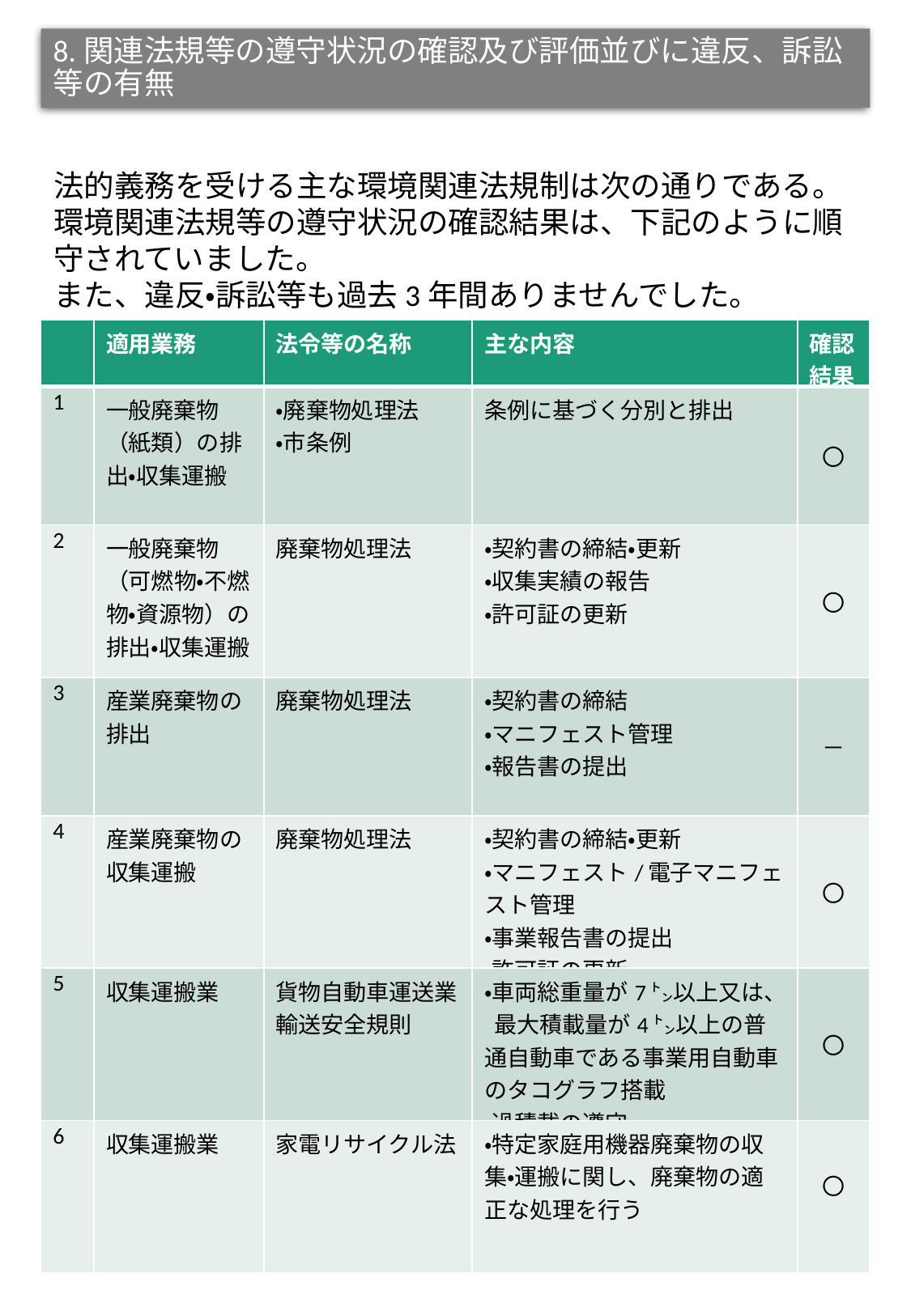

# 8.関連法規等の遵守状況の確認及び評価並びに違反、訴訟等の有無
法的義務を受ける主な環境関連法規制は次の通りである。
環境関連法規等の遵守状況の確認結果は、下記のように順守されていました。
また、違反・訴訟等も過去3年間ありませんでした。
|  | 適用業務 | 法令等の名称 | 主な内容 | 確認結果 |
| --- | --- | --- | --- | --- |
| 1 | 一般廃棄物（紙類）の排出・収集運搬 | ・廃棄物処理法 ・市条例 | 条例に基づく分別と排出 | 〇 |
| 2 | 一般廃棄物（可燃物・不燃物・資源物）の排出・収集運搬 | 廃棄物処理法 | ・契約書の締結・更新 ・収集実績の報告 ・許可証の更新 | 〇 |
| 3 | 産業廃棄物の排出 | 廃棄物処理法 | ・契約書の締結 ・マニフェスト管理 ・報告書の提出 | － |
| 4 | 産業廃棄物の収集運搬 | 廃棄物処理法 | ・契約書の締結・更新 ・マニフェスト/電子マニフェスト管理 ・事業報告書の提出 ・許可証の更新 | 〇 |
| 5 | 収集運搬業 | 貨物自動車運送業輸送安全規則 | ・車両総重量が7㌧以上又は、 最大積載量が4㌧以上の普通自動車である事業用自動車のタコグラフ搭載 ・過積載の遵守 | 〇 |
| 6 | 収集運搬業 | 家電リサイクル法 | ・特定家庭用機器廃棄物の収集・運搬に関し、廃棄物の適正な処理を行う | 〇 |
活動期間　2023年3月～2024年2月
15